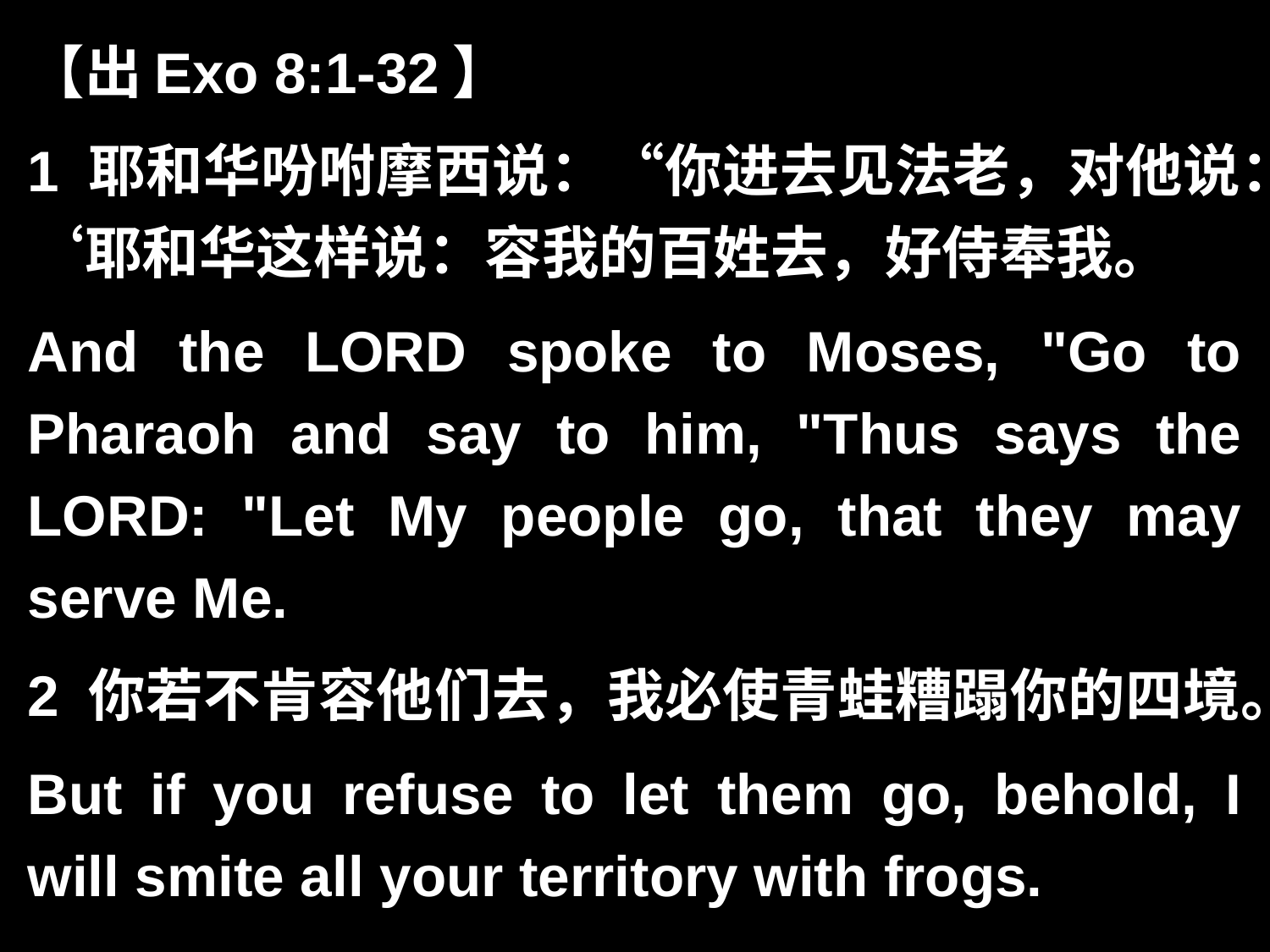

【出Exo 8:1-32】
1 耶和华吩咐摩西说：“你进去见法老，对他说：‘耶和华这样说：容我的百姓去，好侍奉我。
And the LORD spoke to Moses, "Go to Pharaoh and say to him, "Thus says the LORD: "Let My people go, that they may serve Me.
2 你若不肯容他们去，我必使青蛙糟蹋你的四境。
But if you refuse to let them go, behold, I will smite all your territory with frogs.